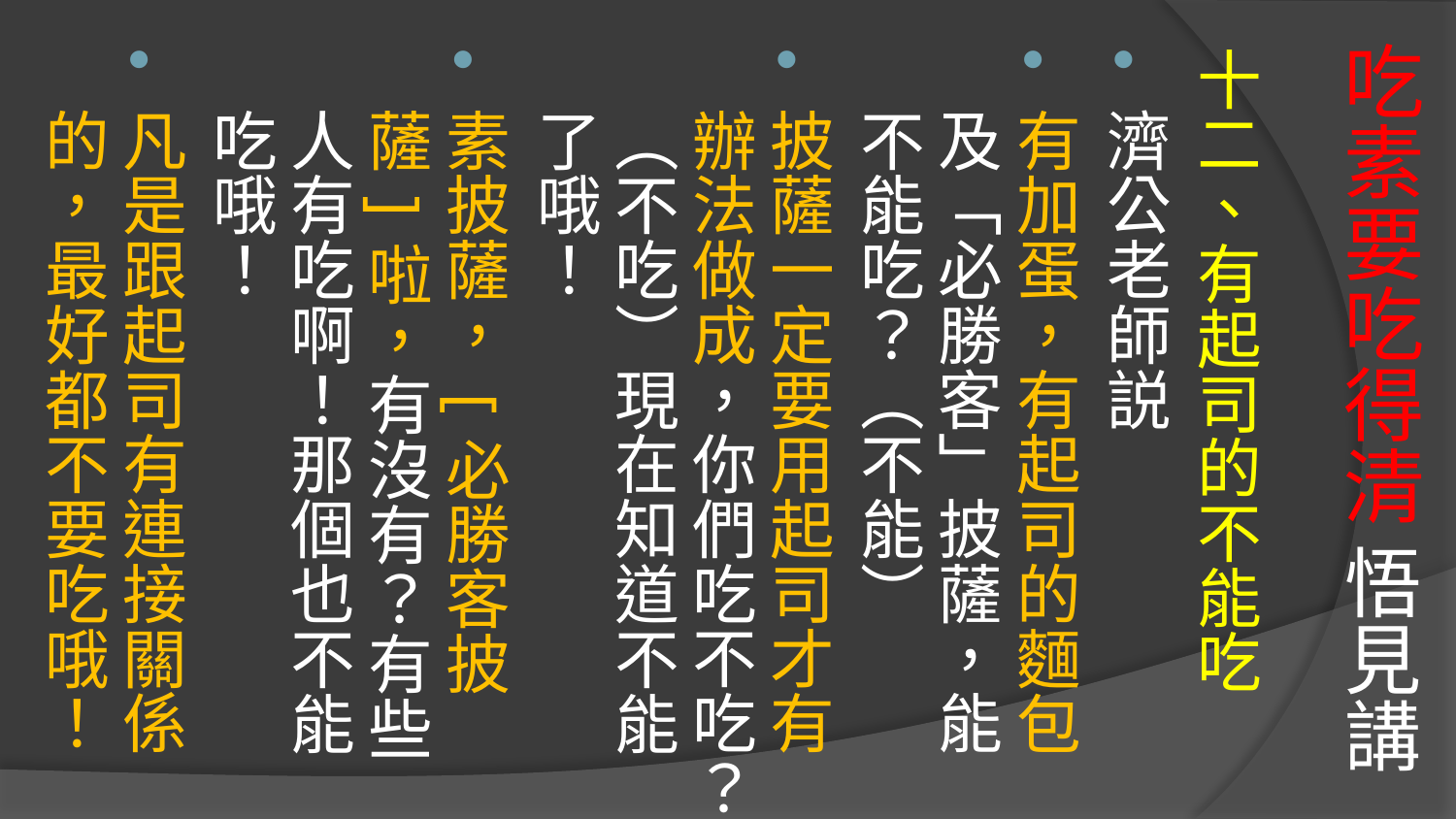

# 吃素要吃得清 悟見講
十二、有起司的不能吃
濟公老師説
有加蛋，有起司的麵包及「必勝客」披薩，能不能吃？（不能）
披薩一定要用起司才有辦法做成，你們吃不吃？（不吃）現在知道不能了哦！
素披薩，[必勝客披薩]啦，有沒有？有些人有吃啊！那個也不能吃哦！
凡是跟起司有連接關係的，最好都不要吃哦！